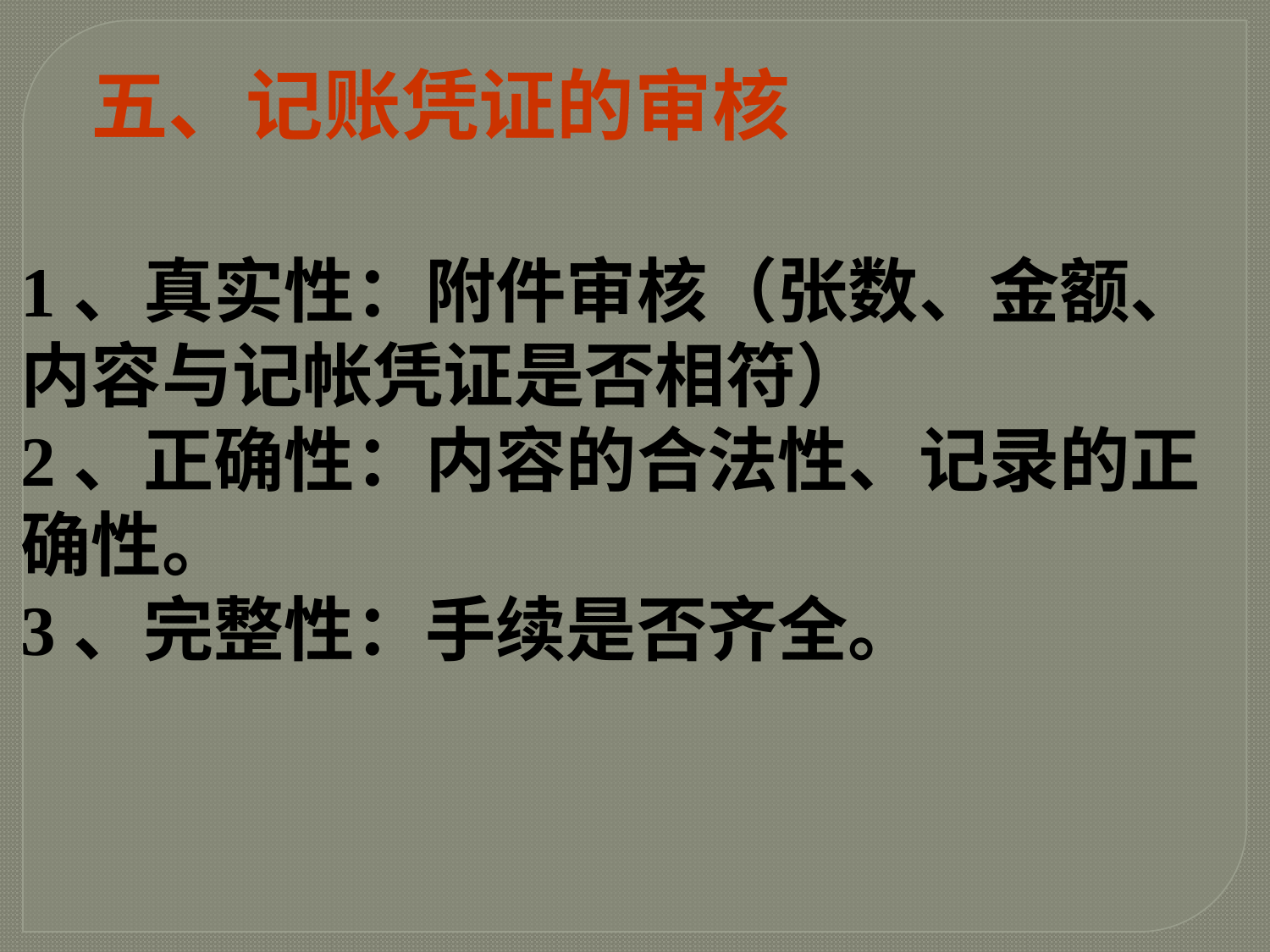

五、记账凭证的审核

1、真实性：附件审核（张数、金额、
内容与记帐凭证是否相符）
2、正确性：内容的合法性、记录的正
确性。
3、完整性：手续是否齐全。